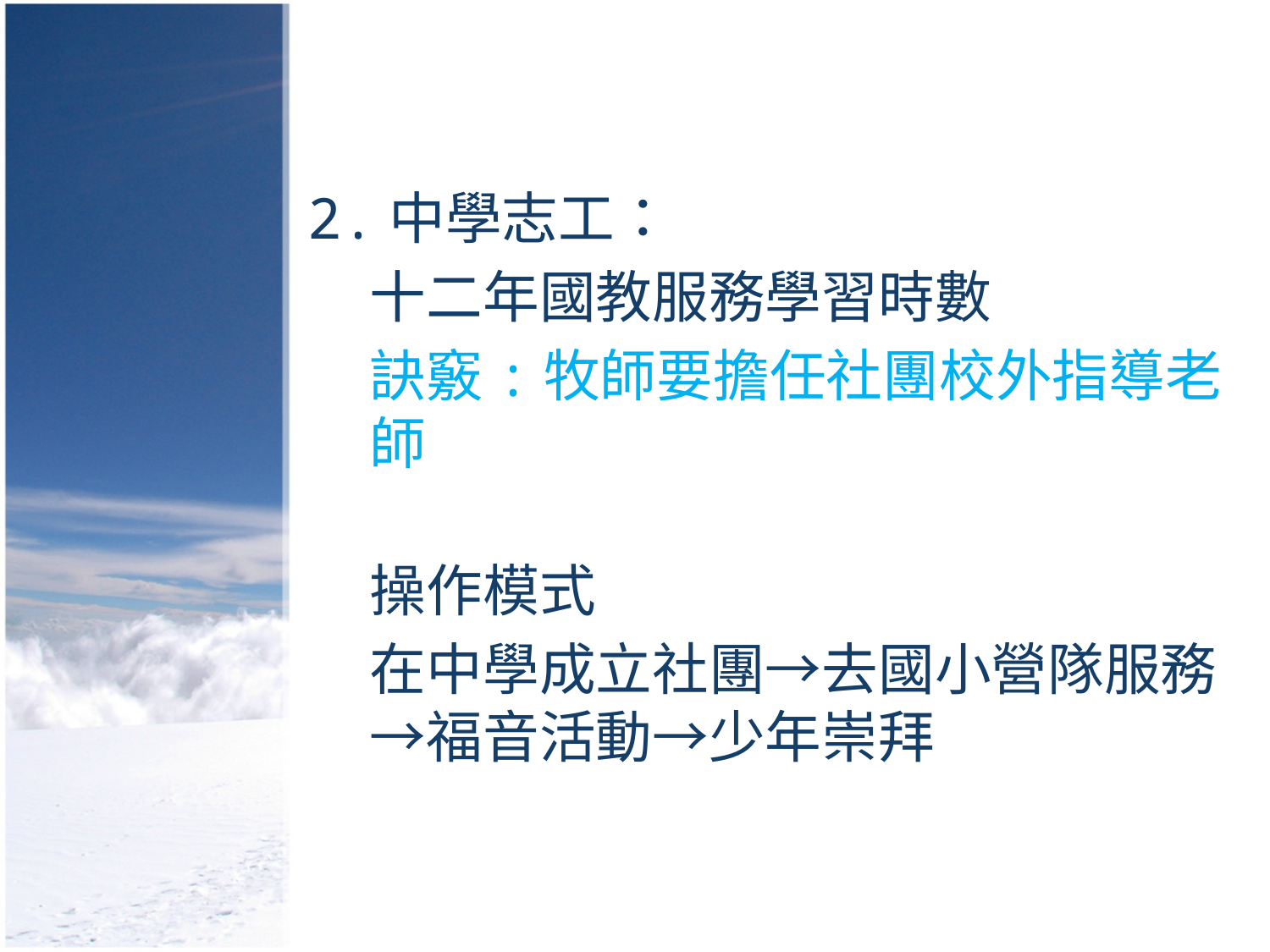

#
2.中學志工：
十二年國教服務學習時數
訣竅:牧師要擔任社團校外指導老師
操作模式
在中學成立社團→去國小營隊服務→福音活動→少年崇拜